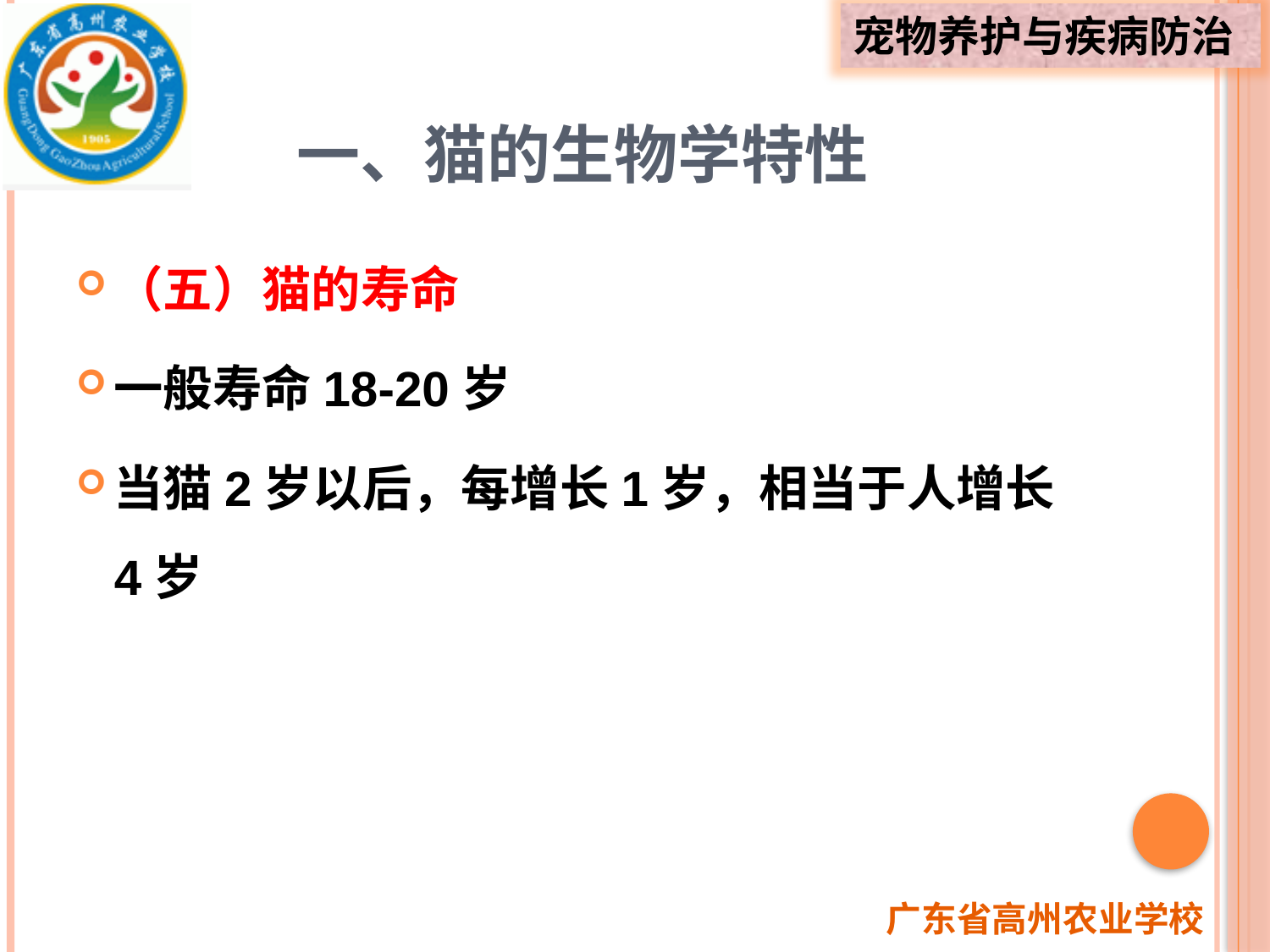

# 一、猫的生物学特性
（五）猫的寿命
一般寿命18-20岁
当猫2岁以后，每增长1岁，相当于人增长4岁